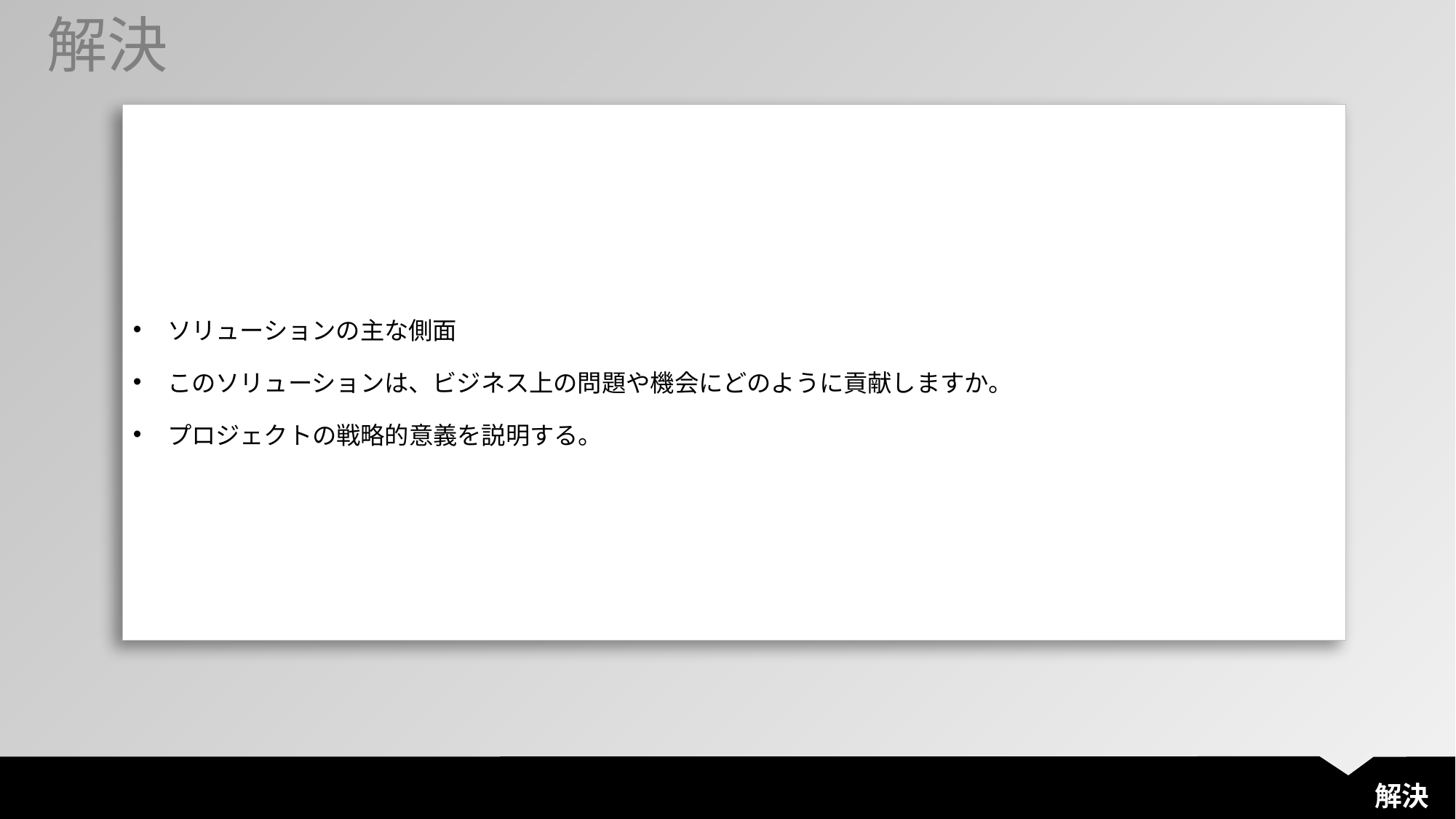

解決
| ソリューションの主な側面 このソリューションは、ビジネス上の問題や機会にどのように貢献しますか。 プロジェクトの戦略的意義を説明する。 |
| --- |

解決